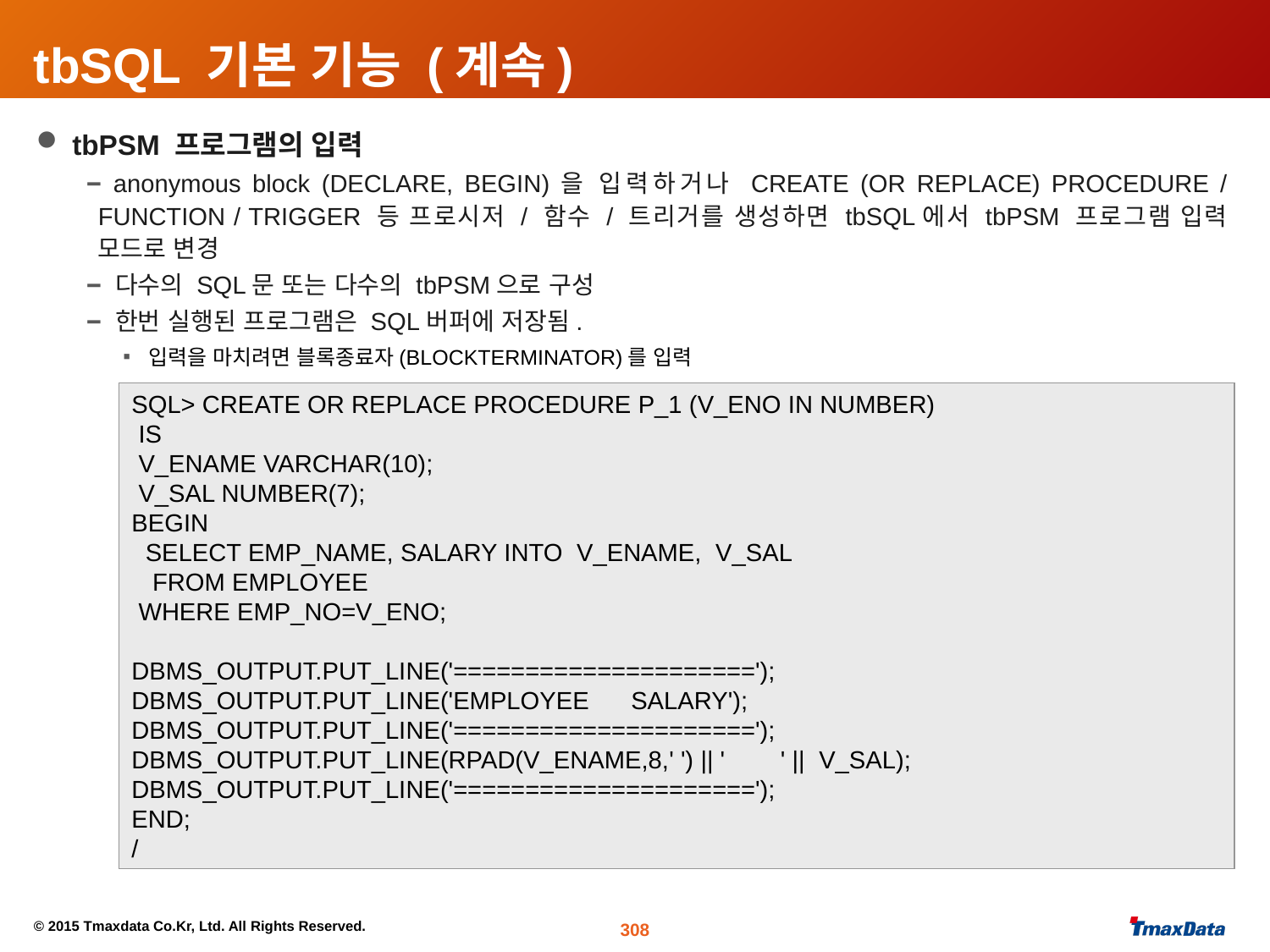

# tbSQL 기본 기능 (계속)
 tbPSM 프로그램의 입력
 anonymous block (DECLARE, BEGIN)을 입력하거나 CREATE (OR REPLACE) PROCEDURE / FUNCTION / TRIGGER 등 프로시저 / 함수 / 트리거를 생성하면 tbSQL에서 tbPSM 프로그램 입력 모드로 변경
 다수의 SQL문 또는 다수의 tbPSM으로 구성
 한번 실행된 프로그램은 SQL버퍼에 저장됨.
입력을 마치려면 블록종료자(BLOCKTERMINATOR)를 입력

SQL> CREATE OR REPLACE PROCEDURE P_1 (V_ENO IN NUMBER)
 IS
 V_ENAME VARCHAR(10);
 V_SAL NUMBER(7);
BEGIN
  SELECT EMP_NAME, SALARY INTO  V_ENAME,  V_SAL
   FROM EMPLOYEE
 WHERE EMP_NO=V_ENO;

DBMS_OUTPUT.PUT_LINE('=====================');
DBMS_OUTPUT.PUT_LINE('EMPLOYEE      SALARY');
DBMS_OUTPUT.PUT_LINE('=====================');
DBMS_OUTPUT.PUT_LINE(RPAD(V_ENAME,8,' ') || '        ' ||  V_SAL);
DBMS_OUTPUT.PUT_LINE('=====================');
END;
/